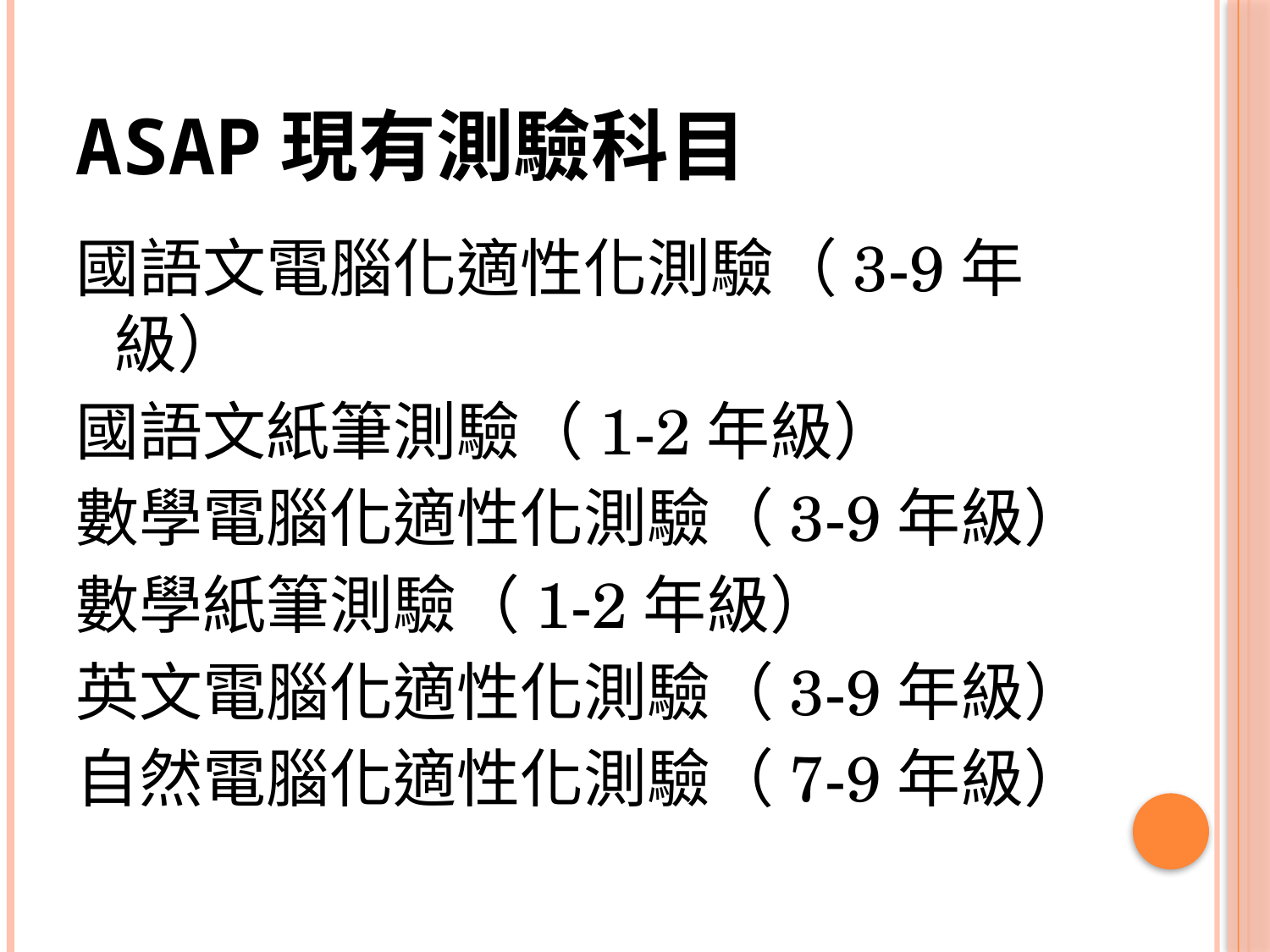

# ASAP現有測驗科目
國語文電腦化適性化測驗（3-9年級）
國語文紙筆測驗（1-2年級）
數學電腦化適性化測驗（3-9年級）
數學紙筆測驗（1-2年級）
英文電腦化適性化測驗（3-9年級）
自然電腦化適性化測驗（7-9年級）